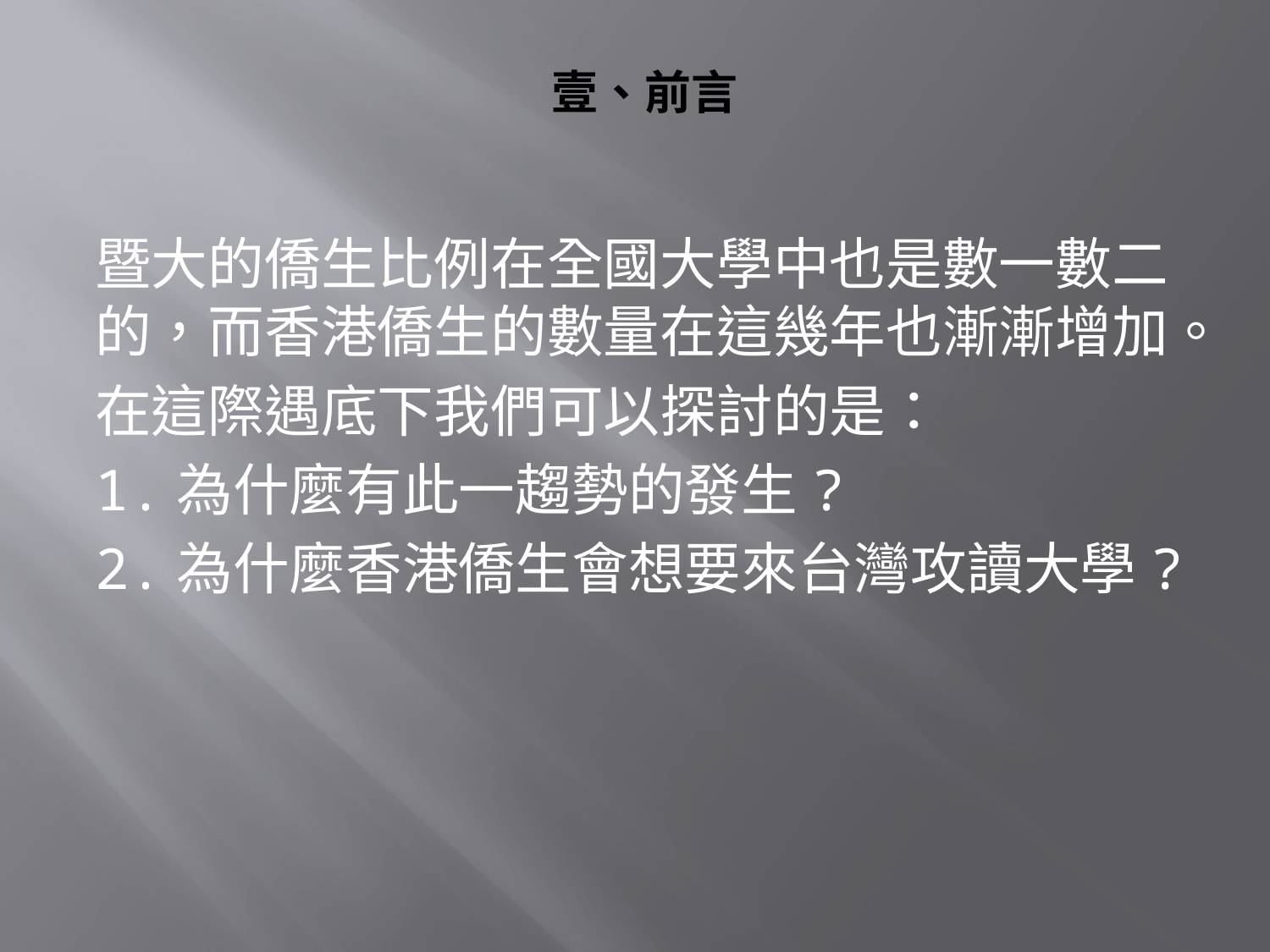

# 壹、前言
暨大的僑生比例在全國大學中也是數一數二的，而香港僑生的數量在這幾年也漸漸增加。
在這際遇底下我們可以探討的是：
1.為什麼有此一趨勢的發生?
2.為什麼香港僑生會想要來台灣攻讀大學?